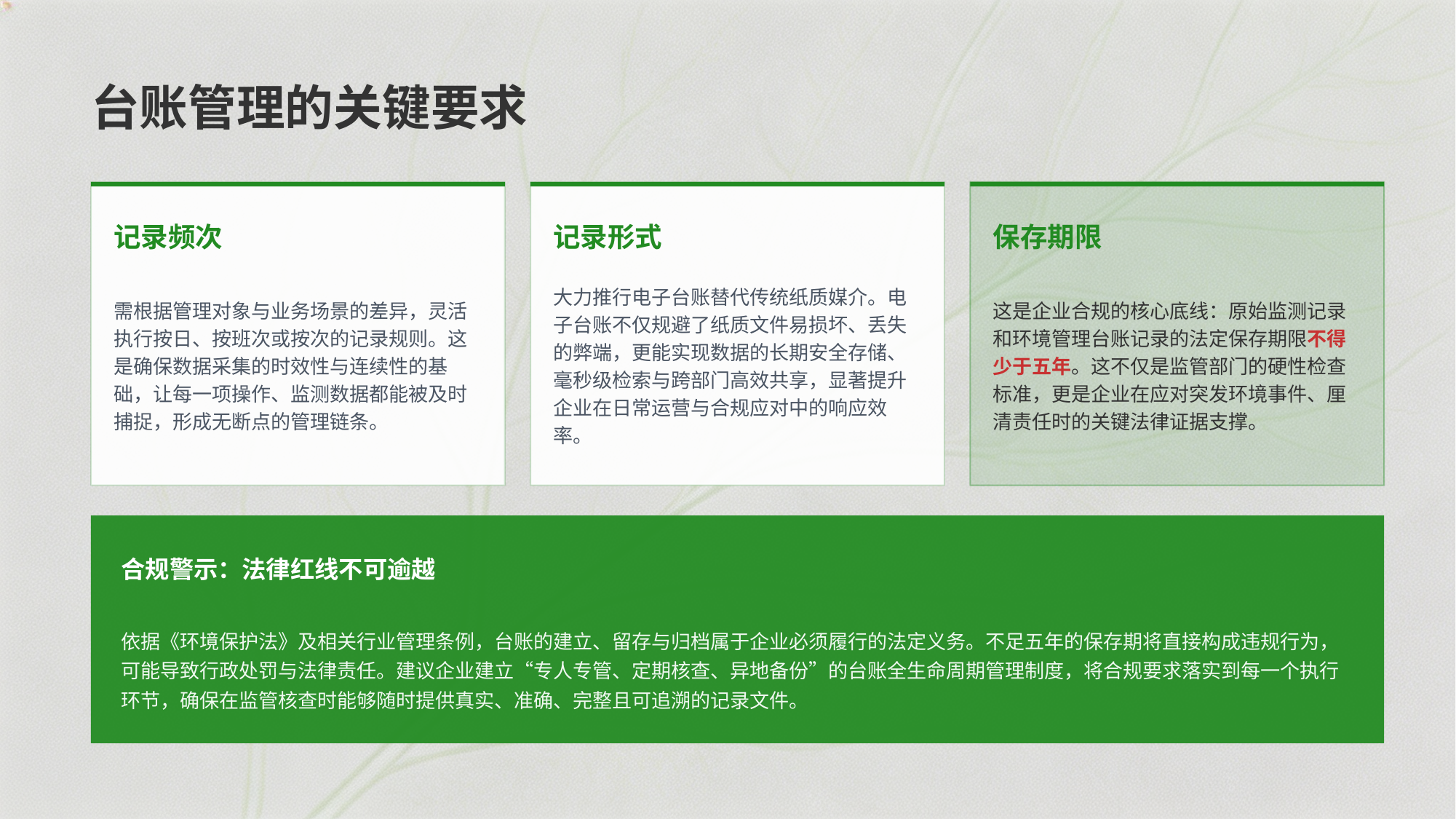

台账管理的关键要求

记录频次
记录形式
保存期限
需根据管理对象与业务场景的差异，灵活执行按日、按班次或按次的记录规则。这是确保数据采集的时效性与连续性的基础，让每一项操作、监测数据都能被及时捕捉，形成无断点的管理链条。
大力推行电子台账替代传统纸质媒介。电子台账不仅规避了纸质文件易损坏、丢失的弊端，更能实现数据的长期安全存储、毫秒级检索与跨部门高效共享，显著提升企业在日常运营与合规应对中的响应效率。
这是企业合规的核心底线：原始监测记录和环境管理台账记录的法定保存期限不得少于五年。这不仅是监管部门的硬性检查标准，更是企业在应对突发环境事件、厘清责任时的关键法律证据支撑。

合规警示：法律红线不可逾越
依据《环境保护法》及相关行业管理条例，台账的建立、留存与归档属于企业必须履行的法定义务。不足五年的保存期将直接构成违规行为，可能导致行政处罚与法律责任。建议企业建立“专人专管、定期核查、异地备份”的台账全生命周期管理制度，将合规要求落实到每一个执行环节，确保在监管核查时能够随时提供真实、准确、完整且可追溯的记录文件。